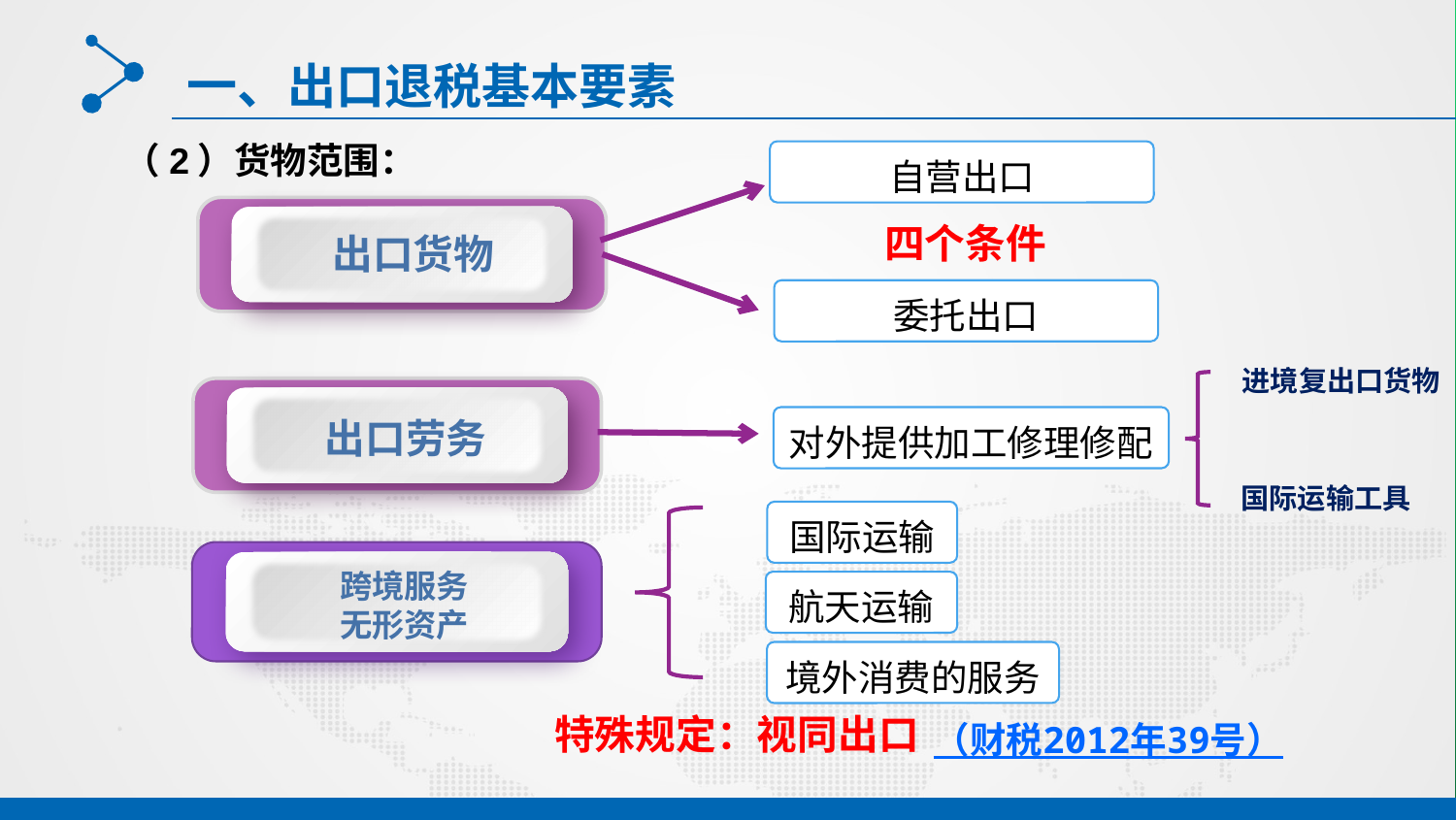

# 一、出口退税基本要素
（2）货物范围：
自营出口

四个条件
出口货物
委托出口
进境复出口货物

出口劳务
对外提供加工修理修配
国际运输工具
国际运输

跨境服务
无形资产
航天运输
境外消费的服务
特殊规定：视同出口
（财税2012年39号）